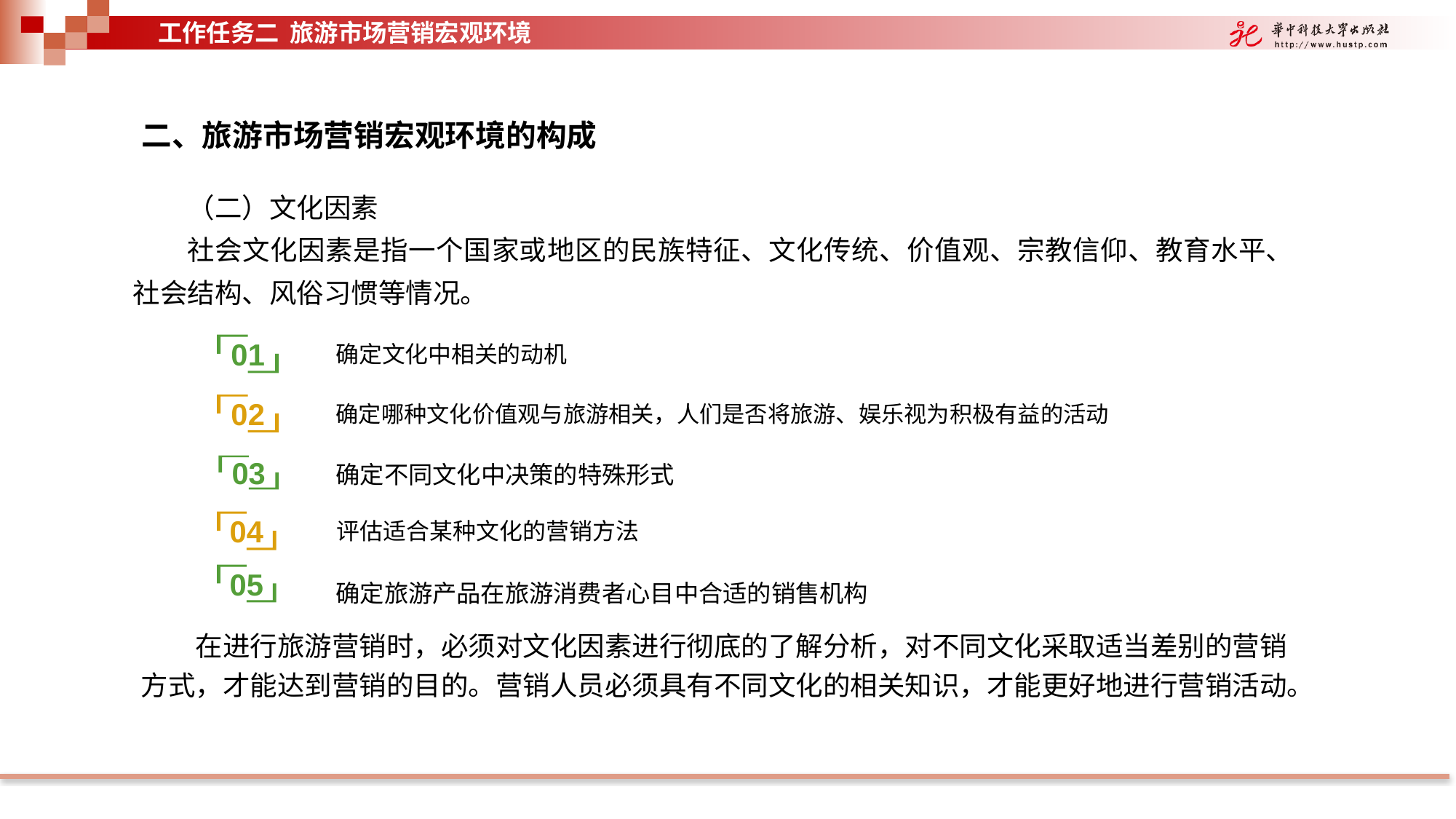

工作任务二  旅游市场营销宏观环境
二、旅游市场营销宏观环境的构成
（二）文化因素
社会文化因素是指一个国家或地区的民族特征、文化传统、价值观、宗教信仰、教育水平、社会结构、风俗习惯等情况。
01
确定文化中相关的动机
02
确定哪种文化价值观与旅游相关，人们是否将旅游、娱乐视为积极有益的活动

确定不同文化中决策的特殊形式
03
04
评估适合某种文化的营销方法

05
确定旅游产品在旅游消费者心目中合适的销售机构

在进行旅游营销时，必须对文化因素进行彻底的了解分析，对不同文化采取适当差别的营销方式，才能达到营销的目的。营销人员必须具有不同文化的相关知识，才能更好地进行营销活动。